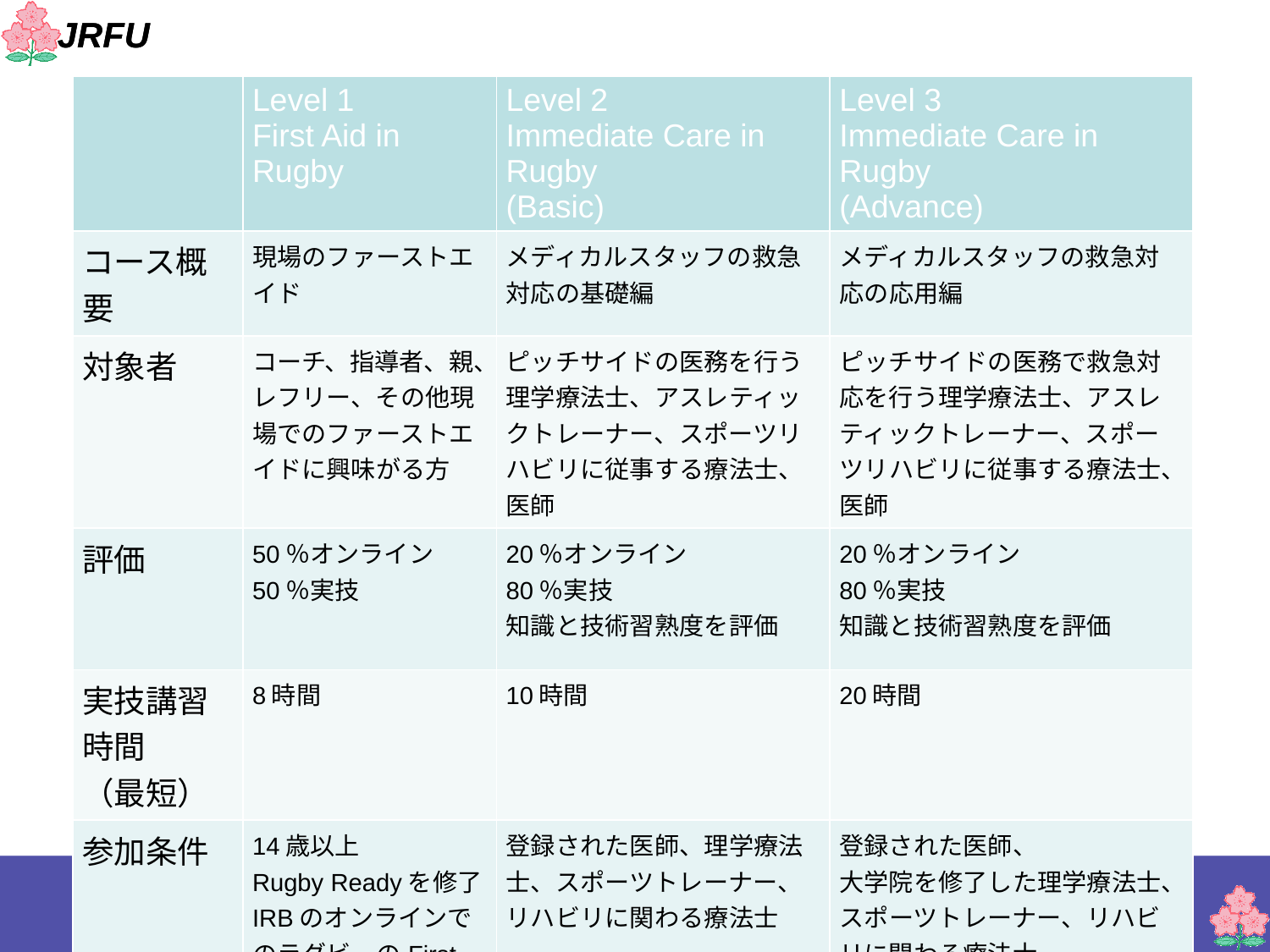

|  | Level 1 First Aid in Rugby | Level 2 Immediate Care in Rugby (Basic) | Level 3 Immediate Care in Rugby (Advance) |
| --- | --- | --- | --- |
| コース概要 | 現場のファーストエイド | メディカルスタッフの救急対応の基礎編 | メディカルスタッフの救急対応の応用編 |
| 対象者 | コーチ、指導者、親、レフリー、その他現場でのファーストエイドに興味がる方 | ピッチサイドの医務を行う理学療法士、アスレティックトレーナー、スポーツリハビリに従事する療法士、医師 | ピッチサイドの医務で救急対応を行う理学療法士、アスレティックトレーナー、スポーツリハビリに従事する療法士、医師 |
| 評価 | 50％オンライン 50％実技 | 20％オンライン 80％実技 知識と技術習熟度を評価 | 20％オンライン 80％実技 知識と技術習熟度を評価 |
| 実技講習時間 （最短） | 8時間 | 10時間 | 20時間 |
| 参加条件 | 14歳以上 Rugby Readyを修了 IRBのオンラインでのラグビーのFirst Aidプログラムを修了 | 登録された医師、理学療法士、スポーツトレーナー、リハビリに関わる療法士 | 登録された医師、 大学院を修了した理学療法士、スポーツトレーナー、リハビリに関わる療法士 |